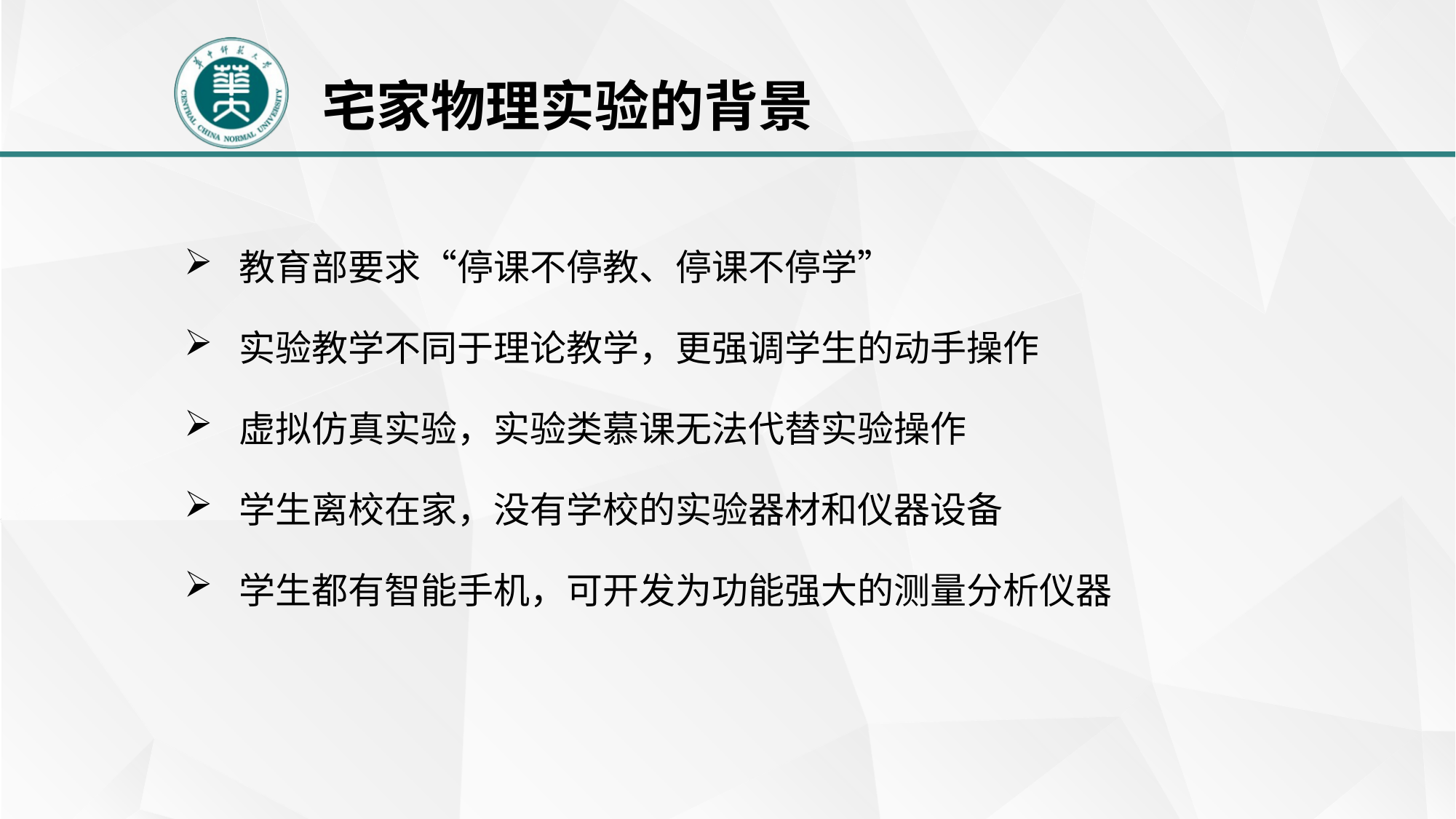

宅家物理实验的背景
教育部要求“停课不停教、停课不停学”
实验教学不同于理论教学，更强调学生的动手操作
虚拟仿真实验，实验类慕课无法代替实验操作
学生离校在家，没有学校的实验器材和仪器设备
学生都有智能手机，可开发为功能强大的测量分析仪器